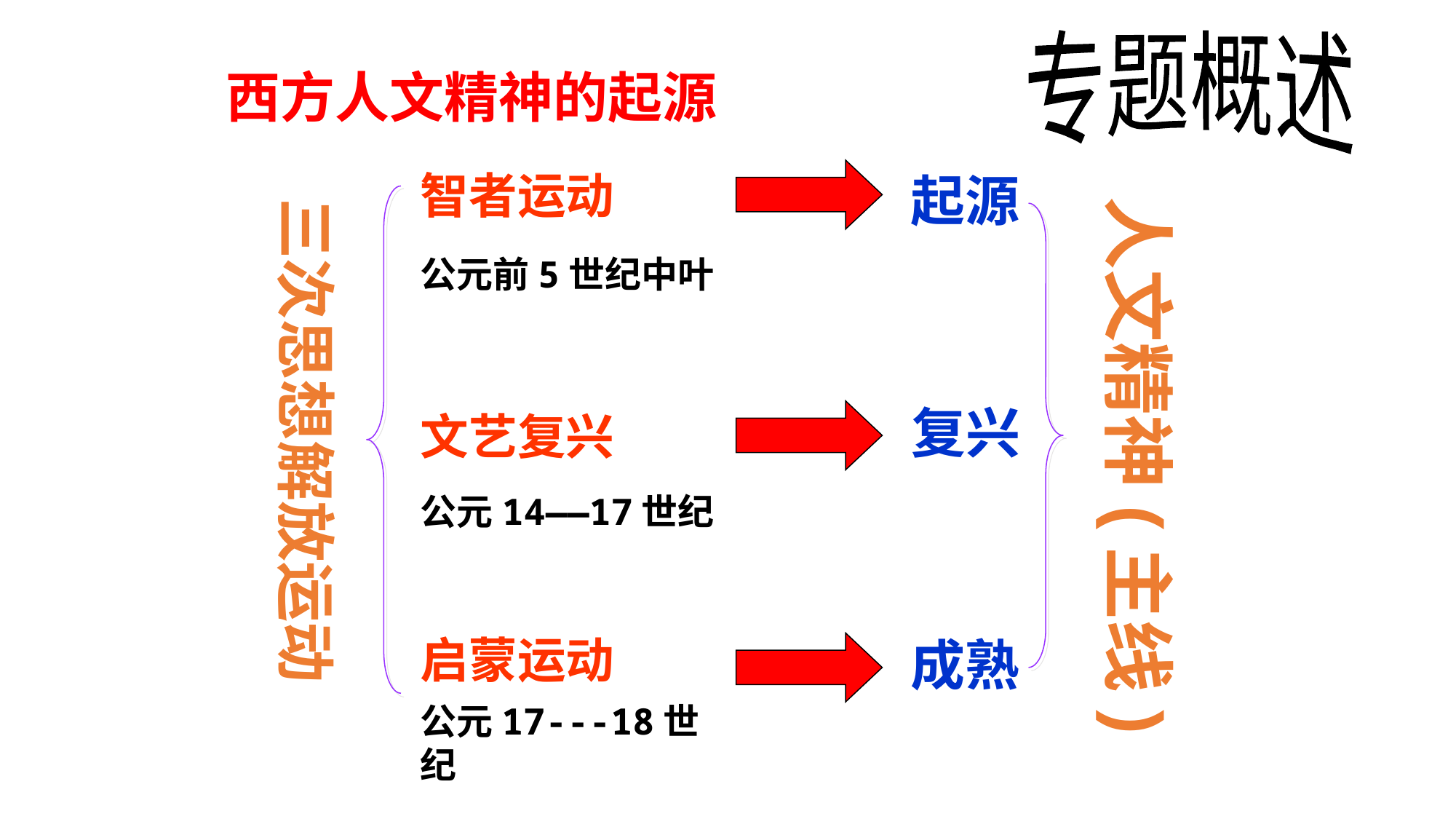

专题概述
西方人文精神的起源

智者运动
起源

人文精神(主线)
三次思想解放运动

 公元前5世纪中叶

复兴
文艺复兴
公元14——17世纪

启蒙运动
成熟
公元17---18世纪
2